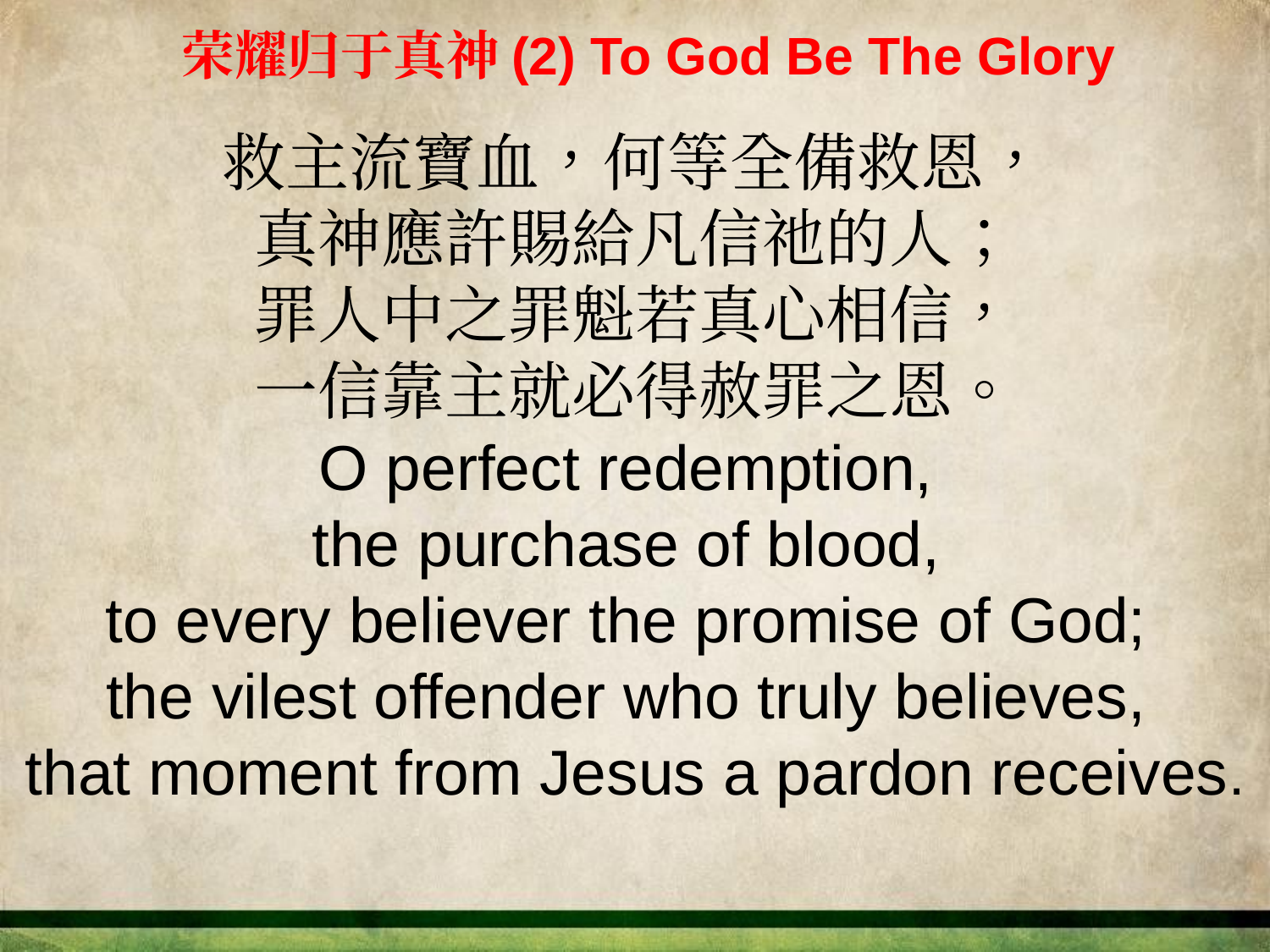

荣耀归于真神(2) To God Be The Glory
救主流寶血，何等全備救恩，
真神應許賜給凡信祂的人；
罪人中之罪魁若真心相信，
一信靠主就必得赦罪之恩。
O perfect redemption,
the purchase of blood,
to every believer the promise of God;
the vilest offender who truly believes,
that moment from Jesus a pardon receives.